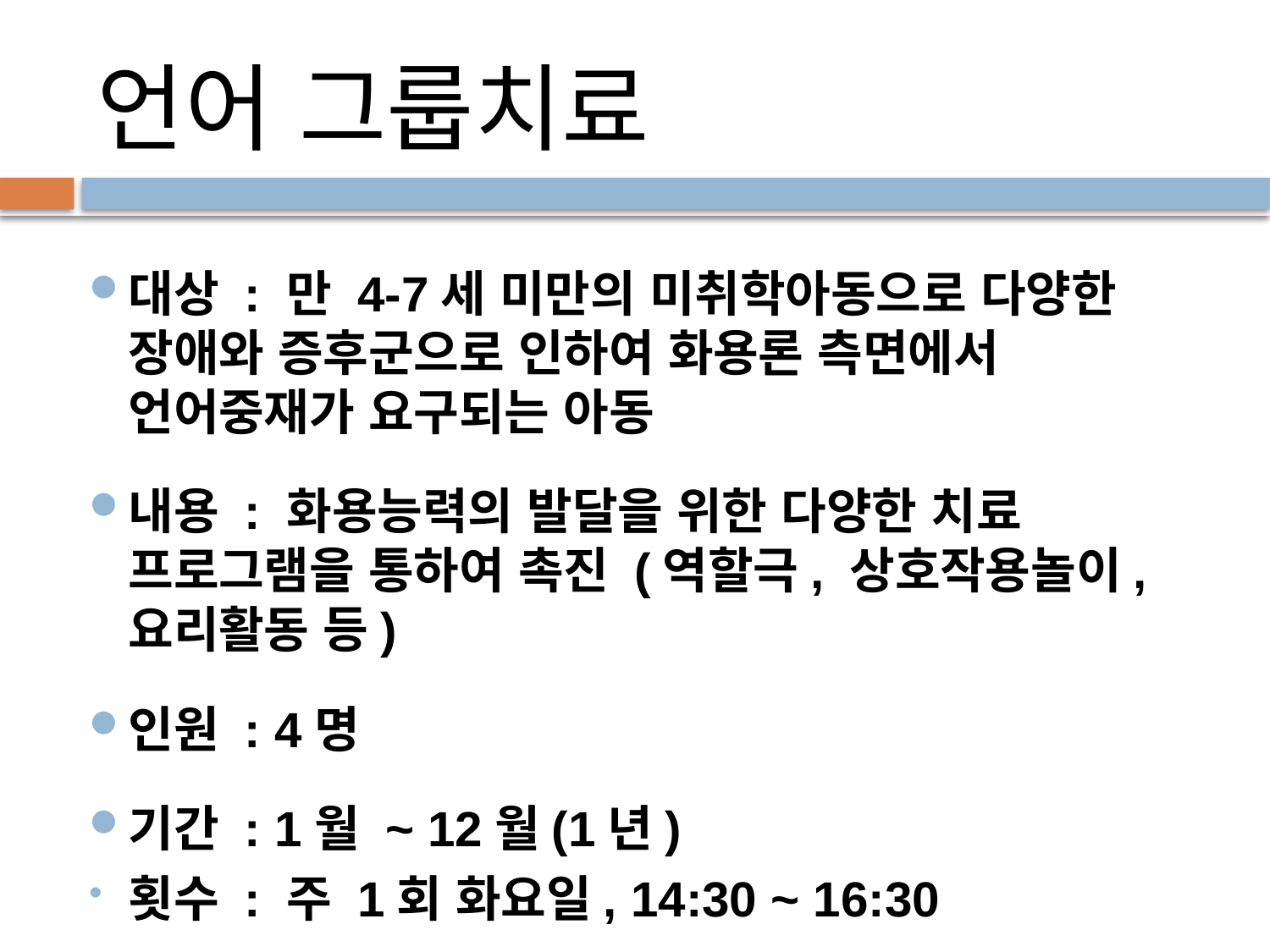

# 언어 그룹치료
대상 : 만 4-7세 미만의 미취학아동으로 다양한 장애와 증후군으로 인하여 화용론 측면에서 언어중재가 요구되는 아동

내용 : 화용능력의 발달을 위한 다양한 치료 프로그램을 통하여 촉진 (역할극, 상호작용놀이, 요리활동 등)

인원 : 4명

기간 : 1월 ~ 12월(1년)
횟수 : 주 1회 화요일, 14:30 ~ 16:30